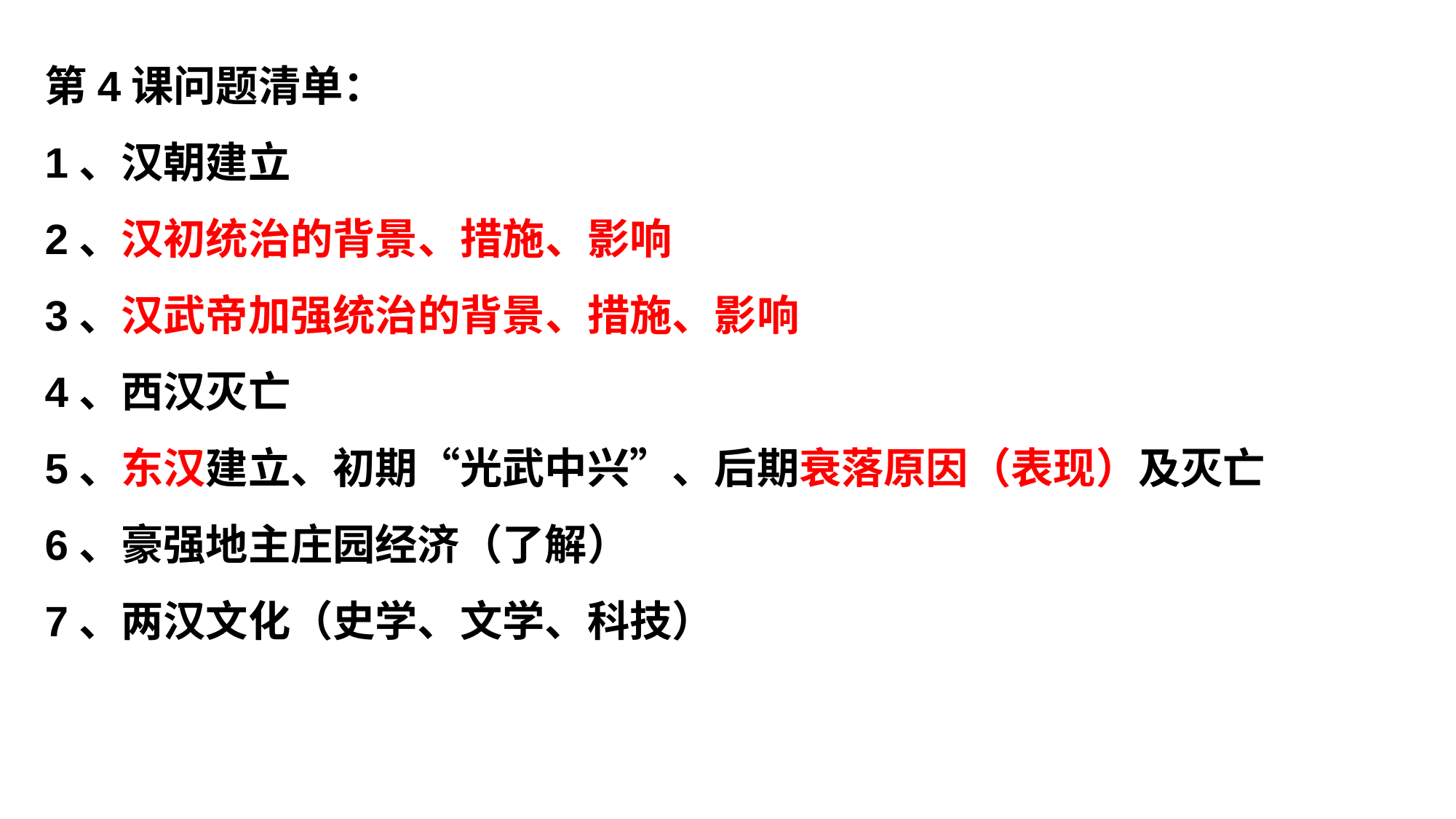

第4课问题清单：
1、汉朝建立
2、汉初统治的背景、措施、影响
3、汉武帝加强统治的背景、措施、影响
4、西汉灭亡
5、东汉建立、初期“光武中兴”、后期衰落原因（表现）及灭亡
6、豪强地主庄园经济（了解）
7、两汉文化（史学、文学、科技）